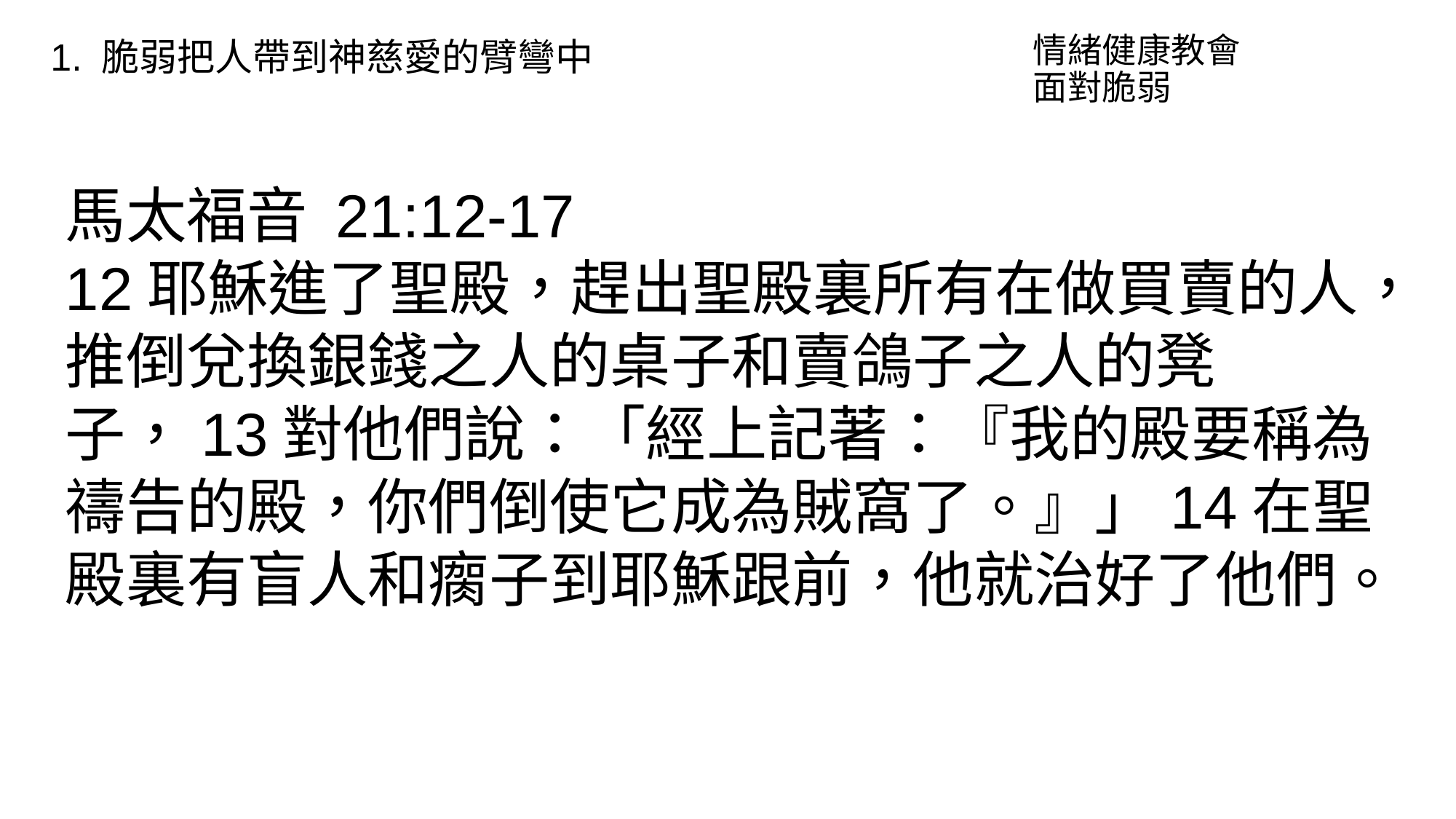

情緒健康教會
面對脆弱
1. 脆弱把人帶到神慈愛的臂彎中
馬太福音 21:12-17
12耶穌進了聖殿，趕出聖殿裏所有在做買賣的人，推倒兌換銀錢之人的桌子和賣鴿子之人的凳子，13對他們說：「經上記著：『我的殿要稱為禱告的殿，你們倒使它成為賊窩了。』」14在聖殿裏有盲人和瘸子到耶穌跟前，他就治好了他們。